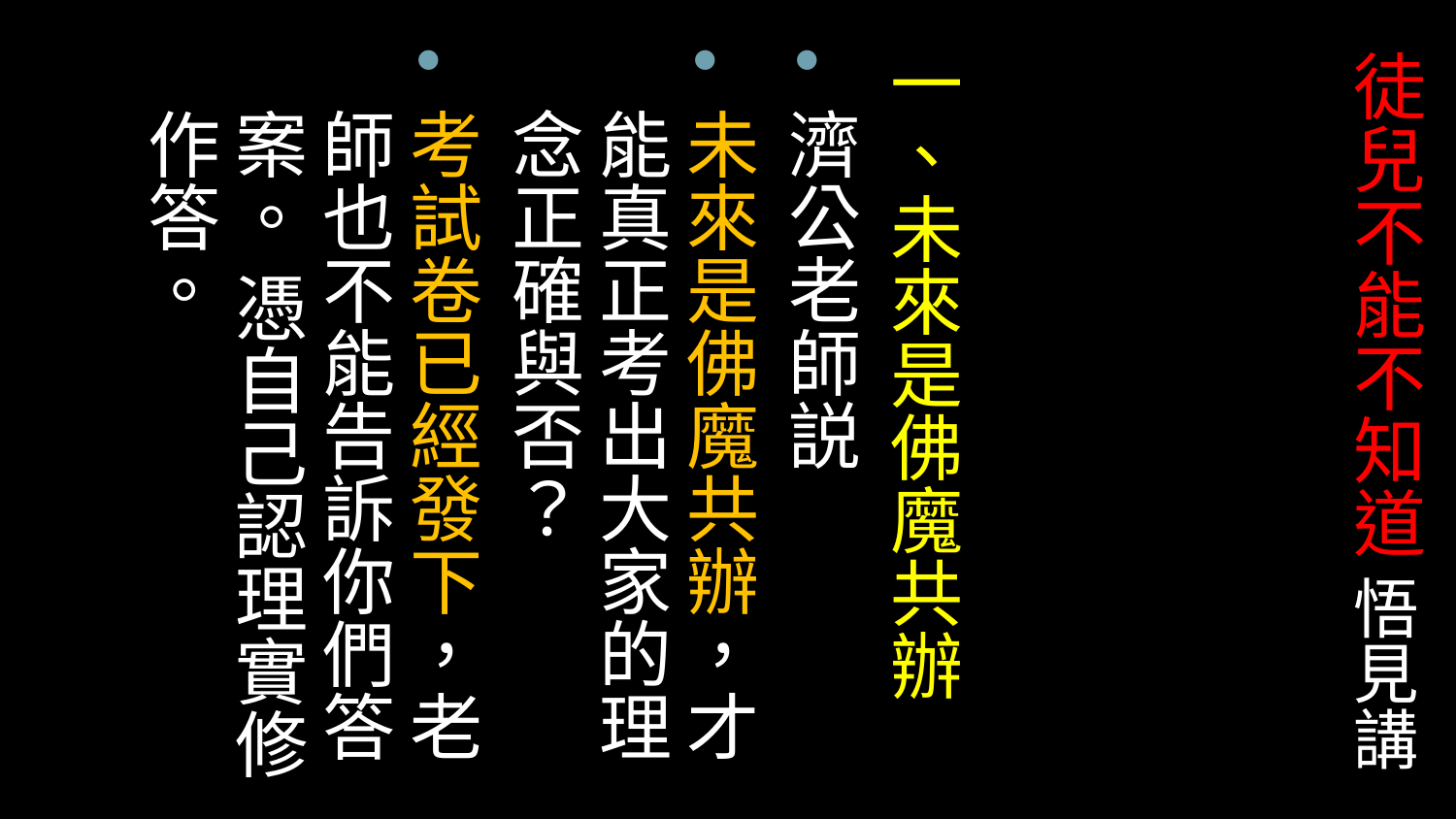

一、未來是佛魔共辦
濟公老師説
未來是佛魔共辦，才能真正考出大家的理念正確與否？
考試卷已經發下，老師也不能告訴你們答案。 憑自己認理實修作答。

# 徒兒不能不知道 悟見講